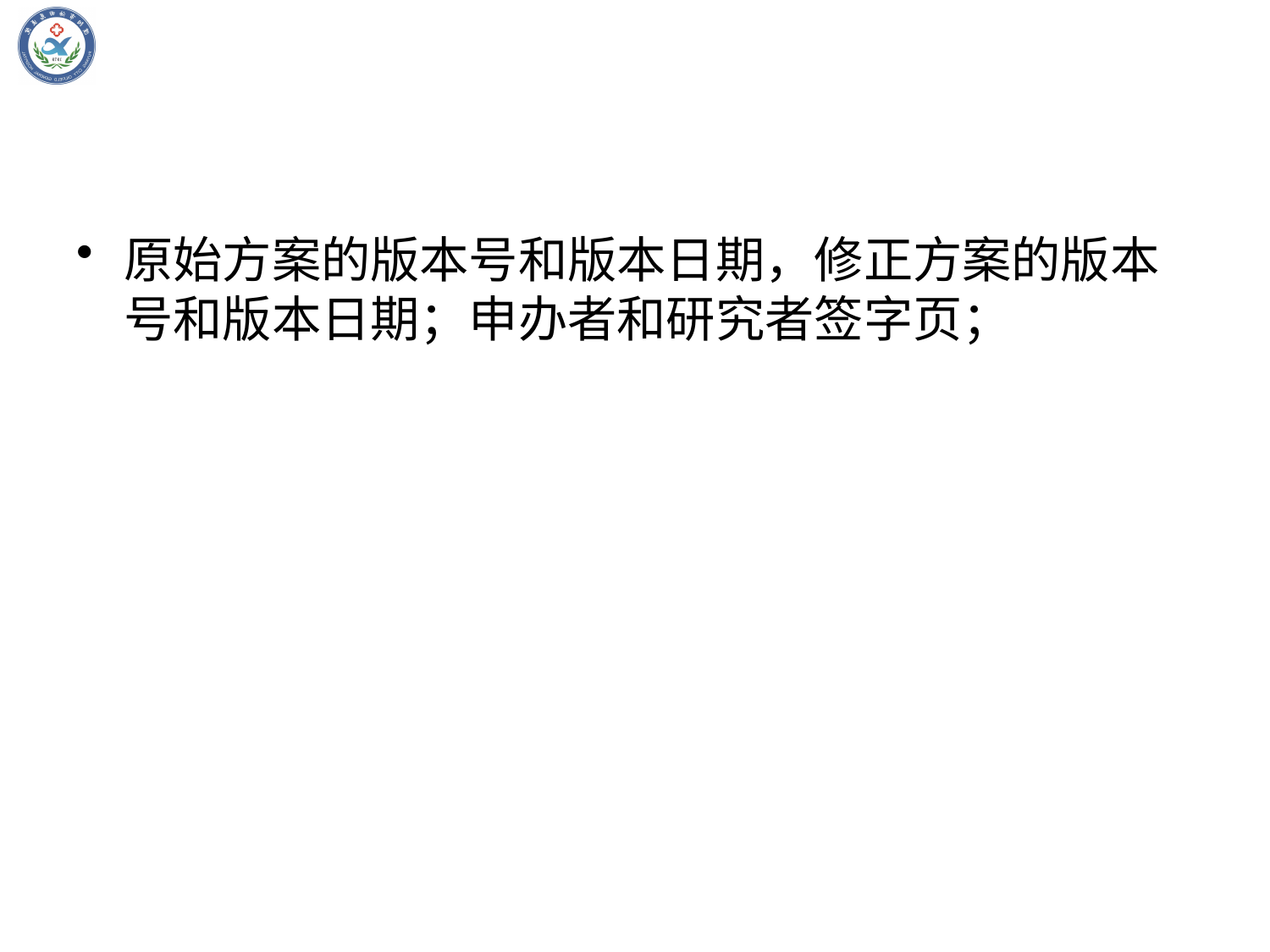

#
原始方案的版本号和版本日期，修正方案的版本号和版本日期；申办者和研究者签字页；